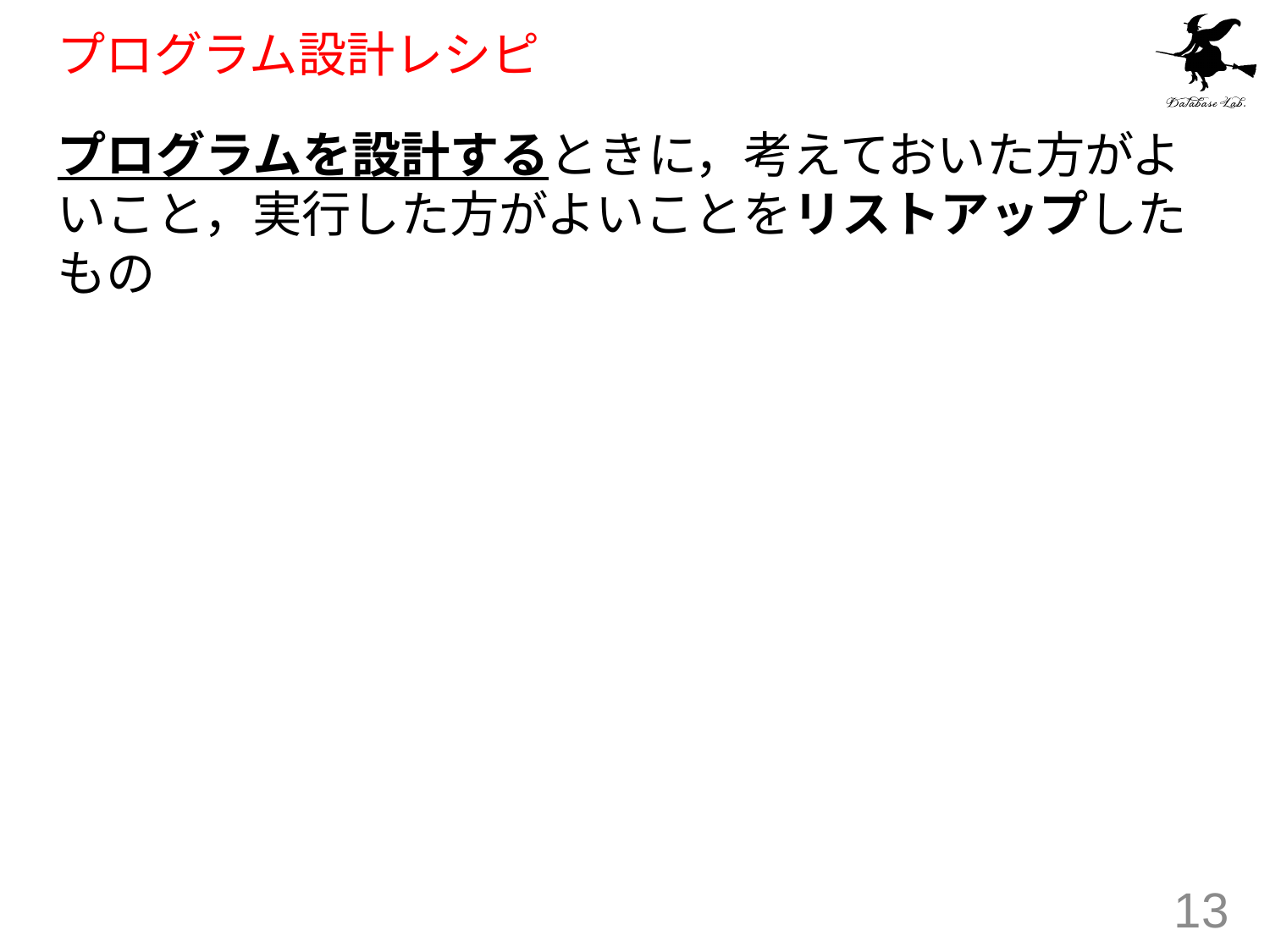

# プログラム設計レシピ
プログラムを設計するときに，考えておいた方がよいこと，実行した方がよいことをリストアップしたもの
13